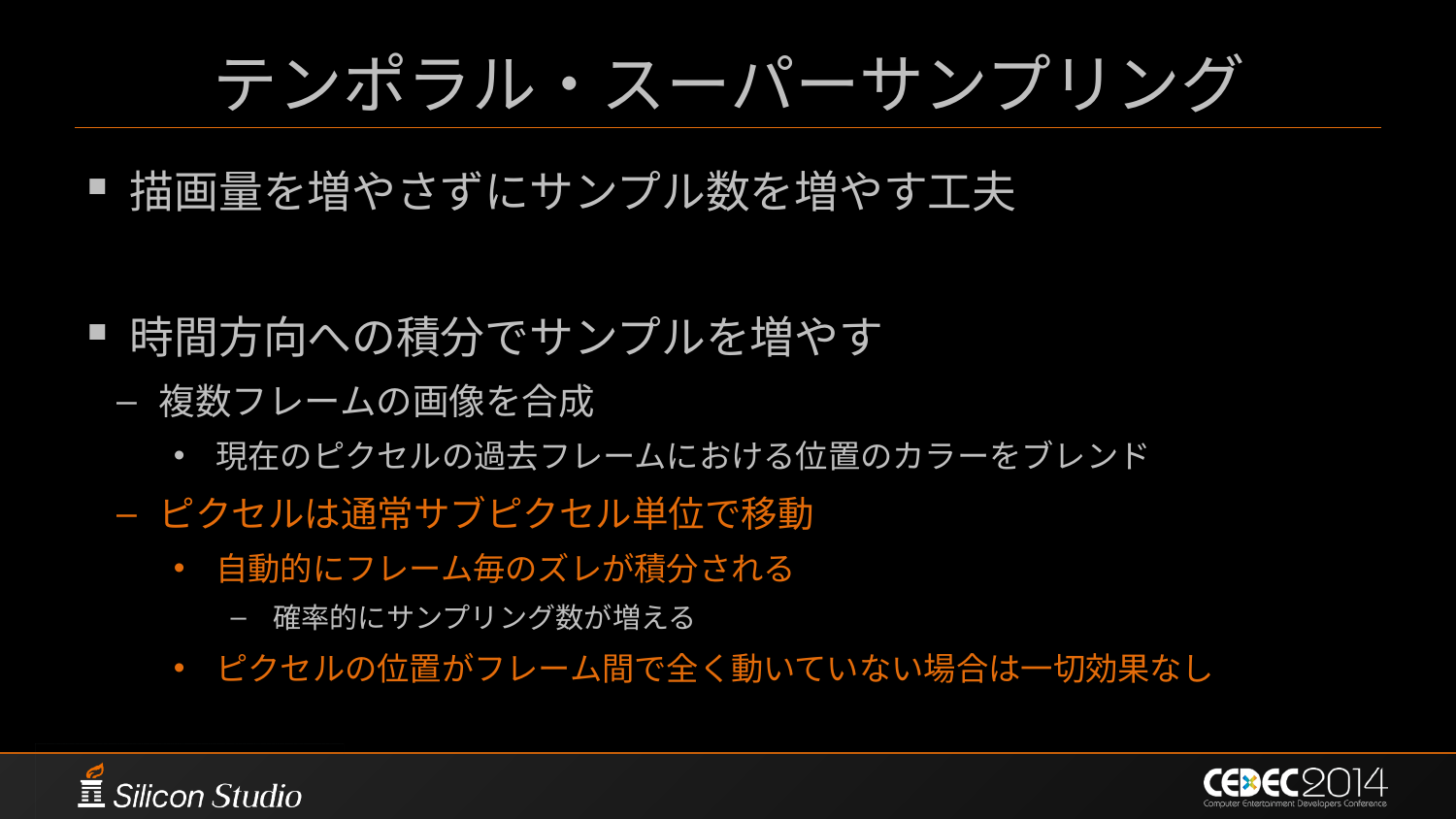

# テンポラル・スーパーサンプリング
描画量を増やさずにサンプル数を増やす工夫

時間方向への積分でサンプルを増やす
複数フレームの画像を合成
現在のピクセルの過去フレームにおける位置のカラーをブレンド
ピクセルは通常サブピクセル単位で移動
自動的にフレーム毎のズレが積分される
確率的にサンプリング数が増える
ピクセルの位置がフレーム間で全く動いていない場合は一切効果なし